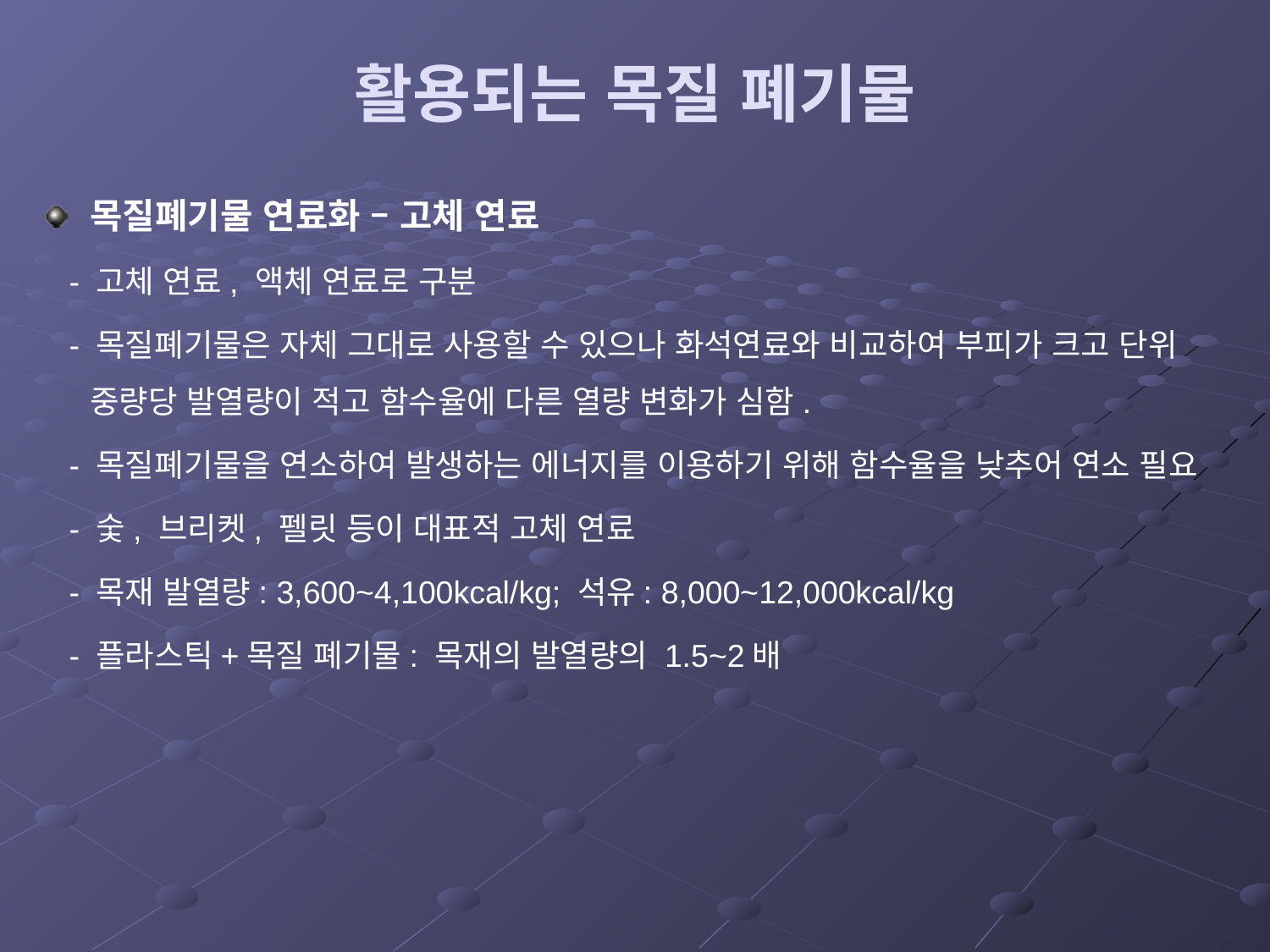

# 활용되는 목질 폐기물
목질폐기물 연료화 – 고체 연료
   - 고체 연료, 액체 연료로 구분
   - 목질폐기물은 자체 그대로 사용할 수 있으나 화석연료와 비교하여 부피가 크고 단위 중량당 발열량이 적고 함수율에 다른 열량 변화가 심함.
   - 목질폐기물을 연소하여 발생하는 에너지를 이용하기 위해 함수율을 낮추어 연소 필요
   - 숯, 브리켓, 펠릿 등이 대표적 고체 연료
   - 목재 발열량: 3,600~4,100kcal/kg; 석유: 8,000~12,000kcal/kg
   - 플라스틱+목질 폐기물: 목재의 발열량의 1.5~2배